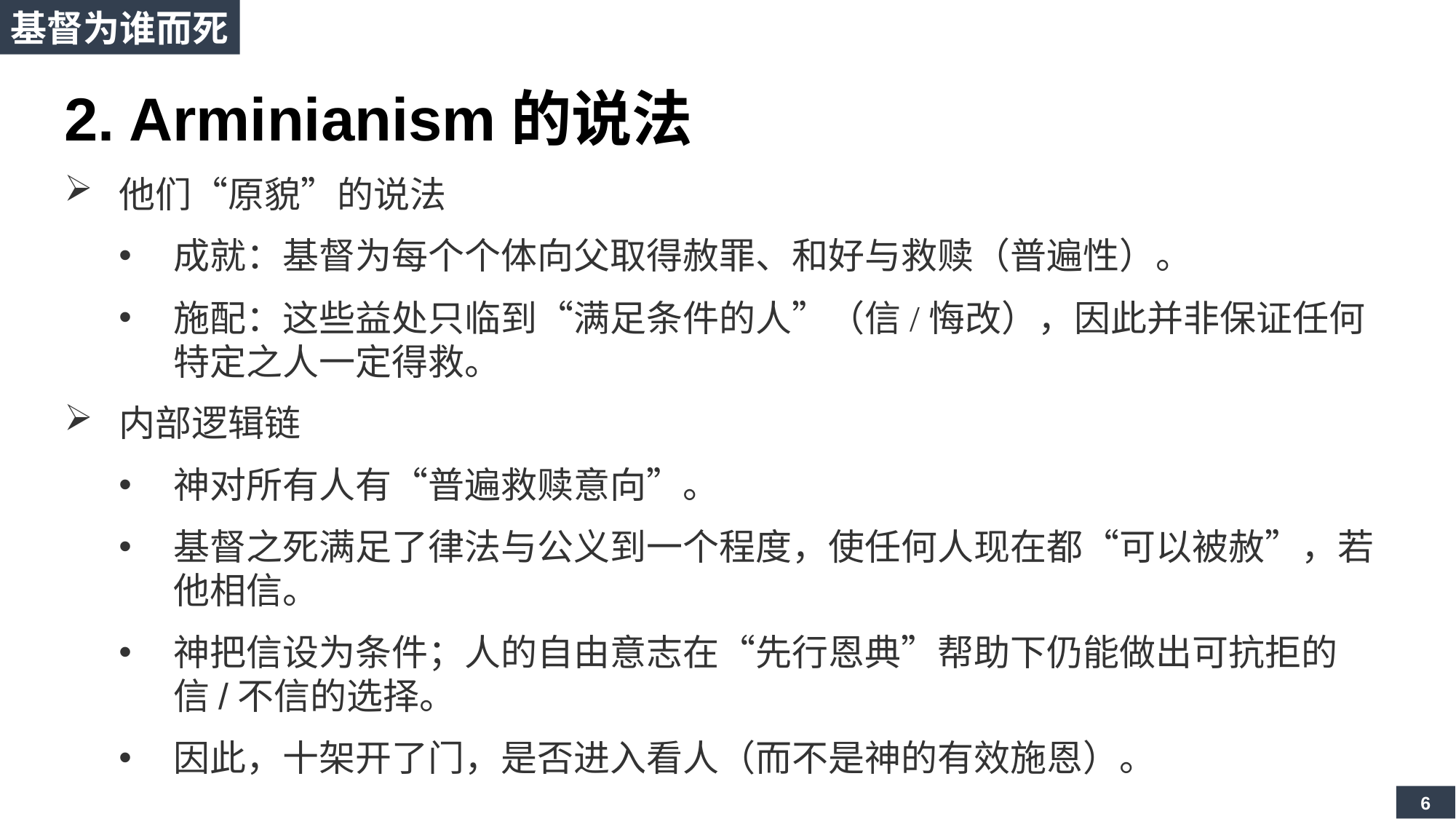

基督为谁而死
2. Arminianism的说法
他们“原貌”的说法
成就：基督为每个个体向父取得赦罪、和好与救赎（普遍性）。
施配：这些益处只临到“满足条件的人”（信/悔改），因此并非保证任何特定之人一定得救。
内部逻辑链
神对所有人有“普遍救赎意向”。
基督之死满足了律法与公义到一个程度，使任何人现在都“可以被赦”，若他相信。
神把信设为条件；人的自由意志在“先行恩典”帮助下仍能做出可抗拒的信/不信的选择。
因此，十架开了门，是否进入看人（而不是神的有效施恩）。
6